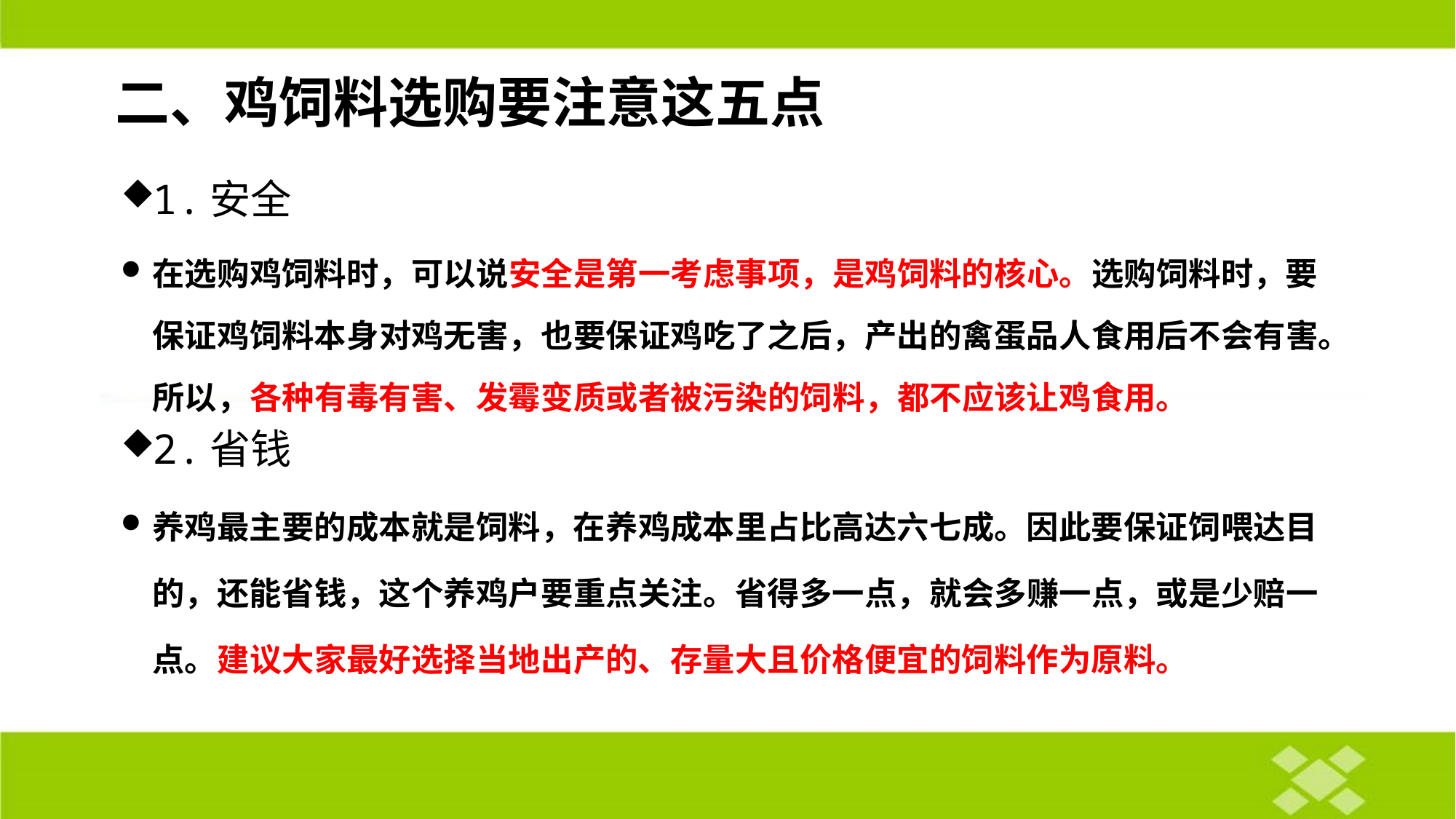

二、鸡饲料选购要注意这五点
1.安全
在选购鸡饲料时，可以说安全是第一考虑事项，是鸡饲料的核心。选购饲料时，要保证鸡饲料本身对鸡无害，也要保证鸡吃了之后，产出的禽蛋品人食用后不会有害。所以，各种有毒有害、发霉变质或者被污染的饲料，都不应该让鸡食用。
2.省钱
养鸡最主要的成本就是饲料，在养鸡成本里占比高达六七成。因此要保证饲喂达目的，还能省钱，这个养鸡户要重点关注。省得多一点，就会多赚一点，或是少赔一点。建议大家最好选择当地出产的、存量大且价格便宜的饲料作为原料。